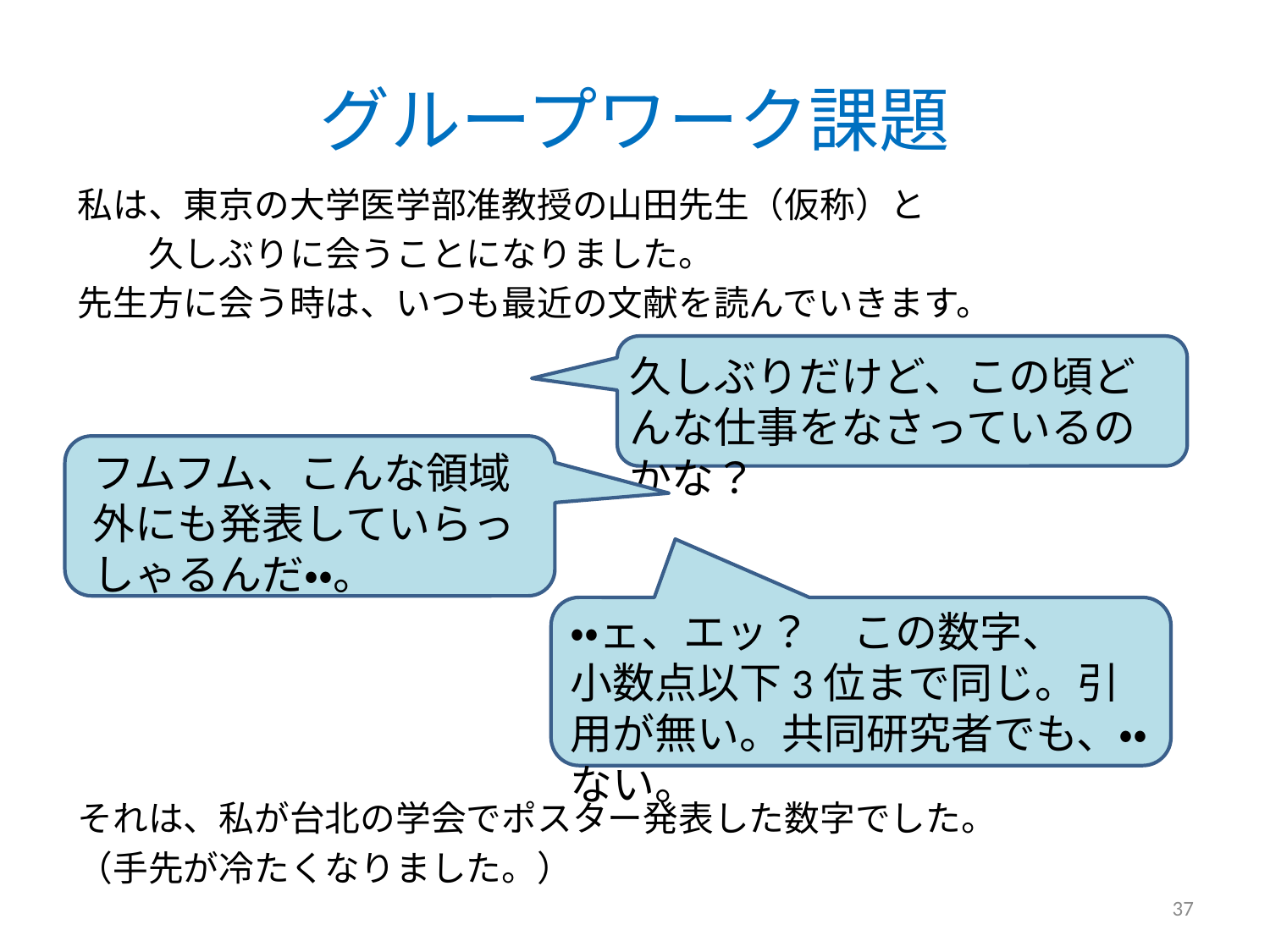

# グループワーク課題
私は、東京の大学医学部准教授の山田先生（仮称）と
　　久しぶりに会うことになりました。
先生方に会う時は、いつも最近の文献を読んでいきます。

それは、私が台北の学会でポスター発表した数字でした。
（手先が冷たくなりました。）

久しぶりだけど、この頃どんな仕事をなさっているのかな？

フムフム、こんな領域外にも発表していらっしゃるんだ・・。

・・ェ、エッ？　この数字、
小数点以下3位まで同じ。引用が無い。共同研究者でも、・・ない。
37